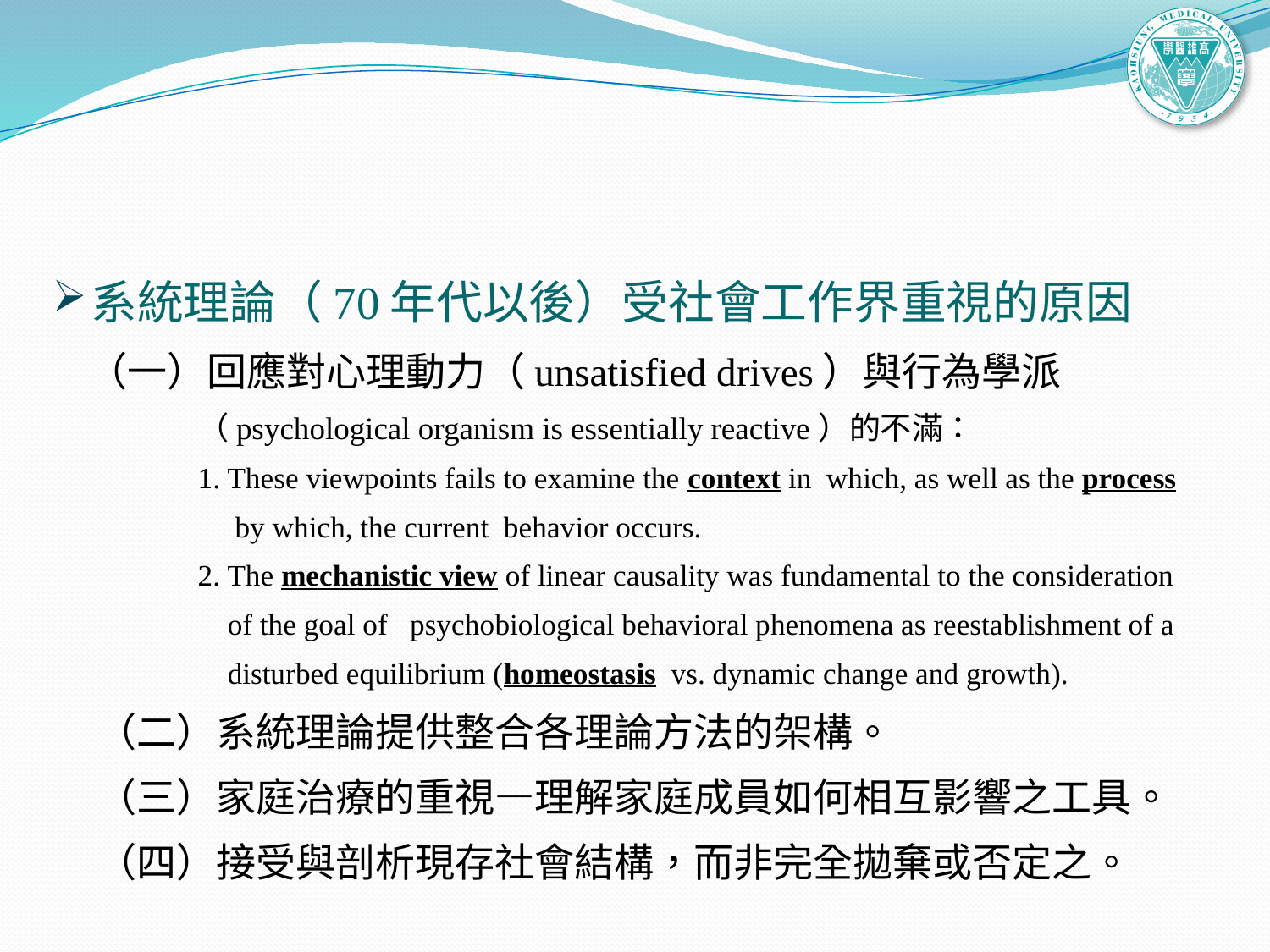

#
系統理論（70年代以後）受社會工作界重視的原因
   （一）回應對心理動力（unsatisfied drives）與行為學派
（psychological organism is essentially reactive）的不滿：
1. These viewpoints fails to examine the context in  which, as well as the process
     by which, the current  behavior occurs.
2. The mechanistic view of linear causality was fundamental to the consideration
    of the goal of   psychobiological behavioral phenomena as reestablishment of a
    disturbed equilibrium (homeostasis  vs. dynamic change and growth).
    （二）系統理論提供整合各理論方法的架構。
    （三）家庭治療的重視—理解家庭成員如何相互影響之工具。
    （四）接受與剖析現存社會結構，而非完全拋棄或否定之。